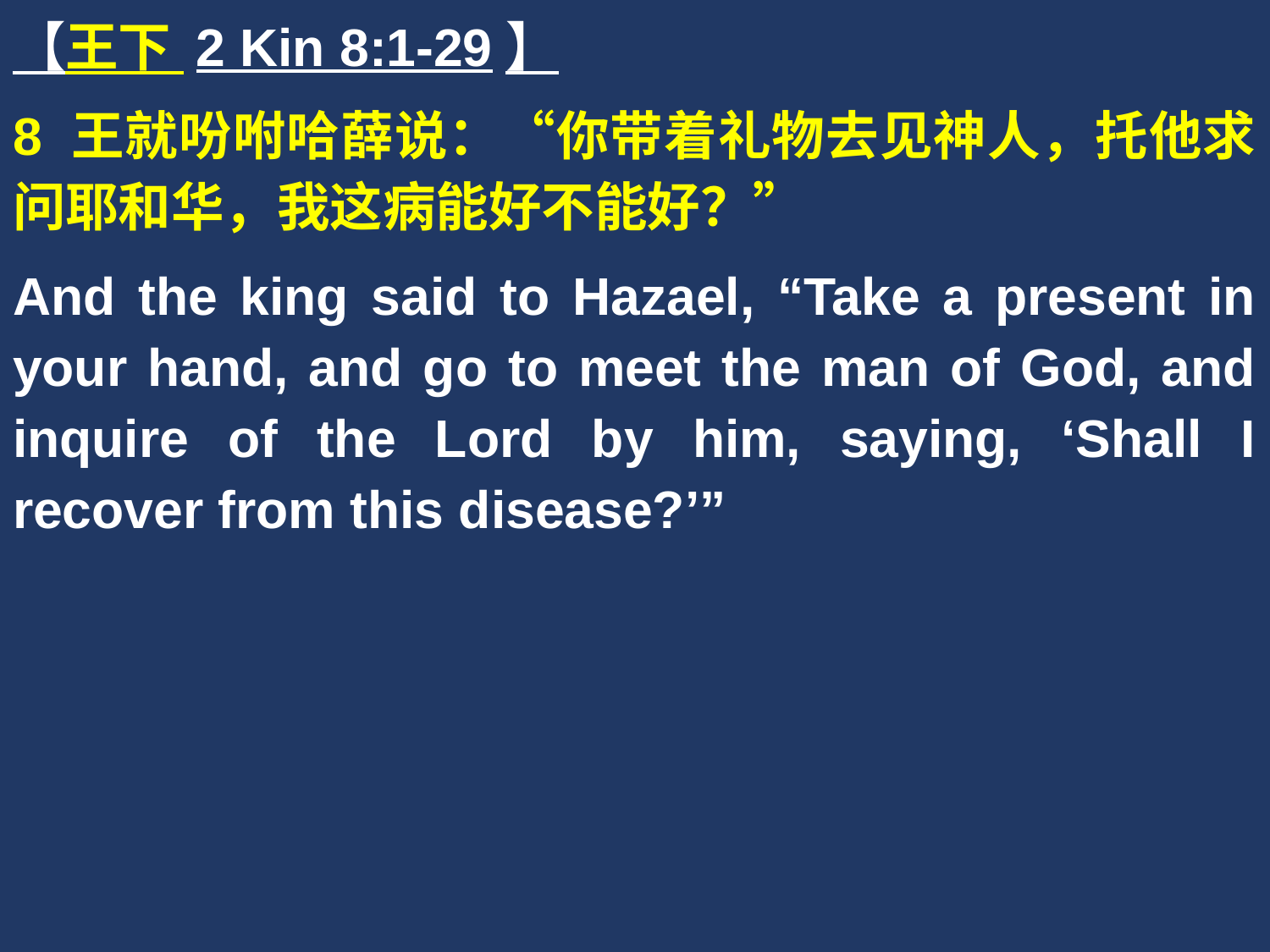

【王下 2 Kin 8:1-29】
8 王就吩咐哈薛说：“你带着礼物去见神人，托他求问耶和华，我这病能好不能好？”
And the king said to Hazael, “Take a present in your hand, and go to meet the man of God, and inquire of the Lord by him, saying, ‘Shall I recover from this disease?’”